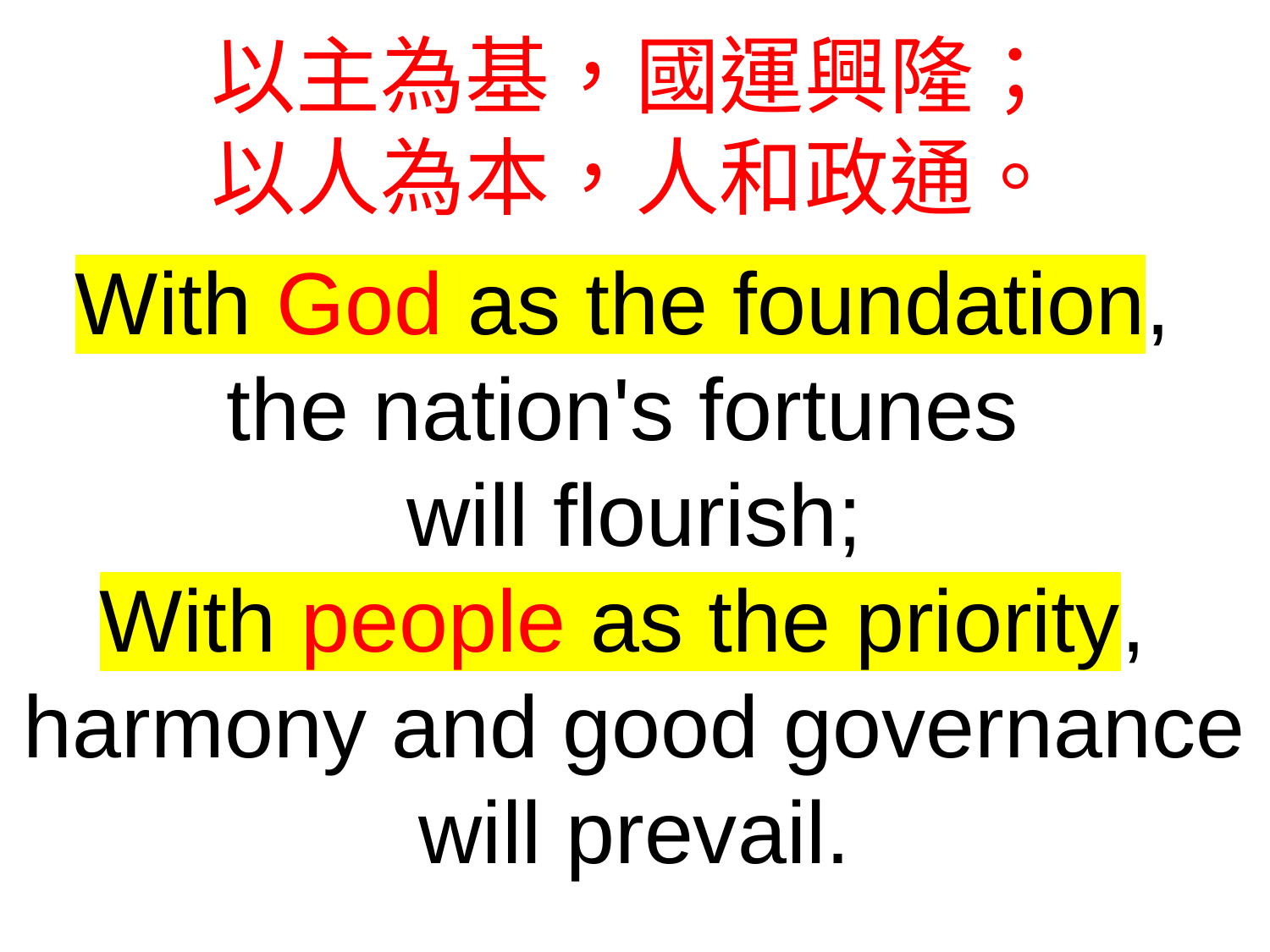

以主為基，國運興隆；
以人為本，人和政通。
With God as the foundation,
the nation's fortunes
will flourish;
With people as the priority,
harmony and good governance
will prevail.